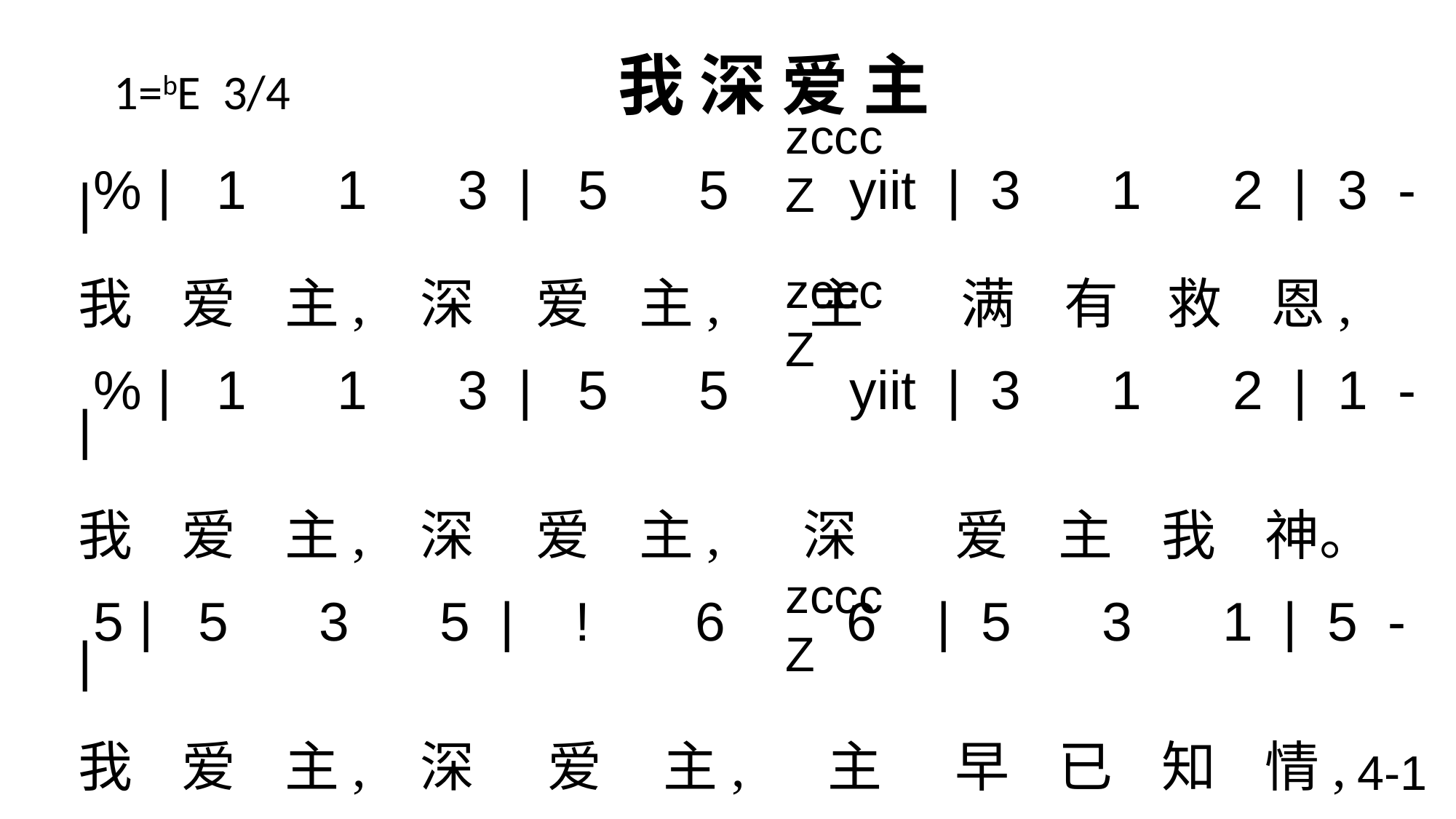

# 1=bE  3/4                     我 深 爱 主
zcccZ
 % |   1      1      3  |   5      5        yiit  |  3      1      2  |  3  - |
我    爱    主,   深     爱    主,     主        满    有    救    恩,
 % |   1      1      3  |   5      5        yiit  |  3      1      2  |  1  - |
我    爱    主,   深     爱    主,     深        爱    主    我    神。
 5 |   5      3      5  |    !       6        6    |  5      3      1  |  5  - |
我    爱    主,   深      爱     主,     主      早    已    知    情,
 % |   1      1      3  |   5      5        yiit  |  3      1      2  |  1  - \
我    何    等    深     爱    主,     让        行    动    表    明。
zcccZ
zcccZ
4-1